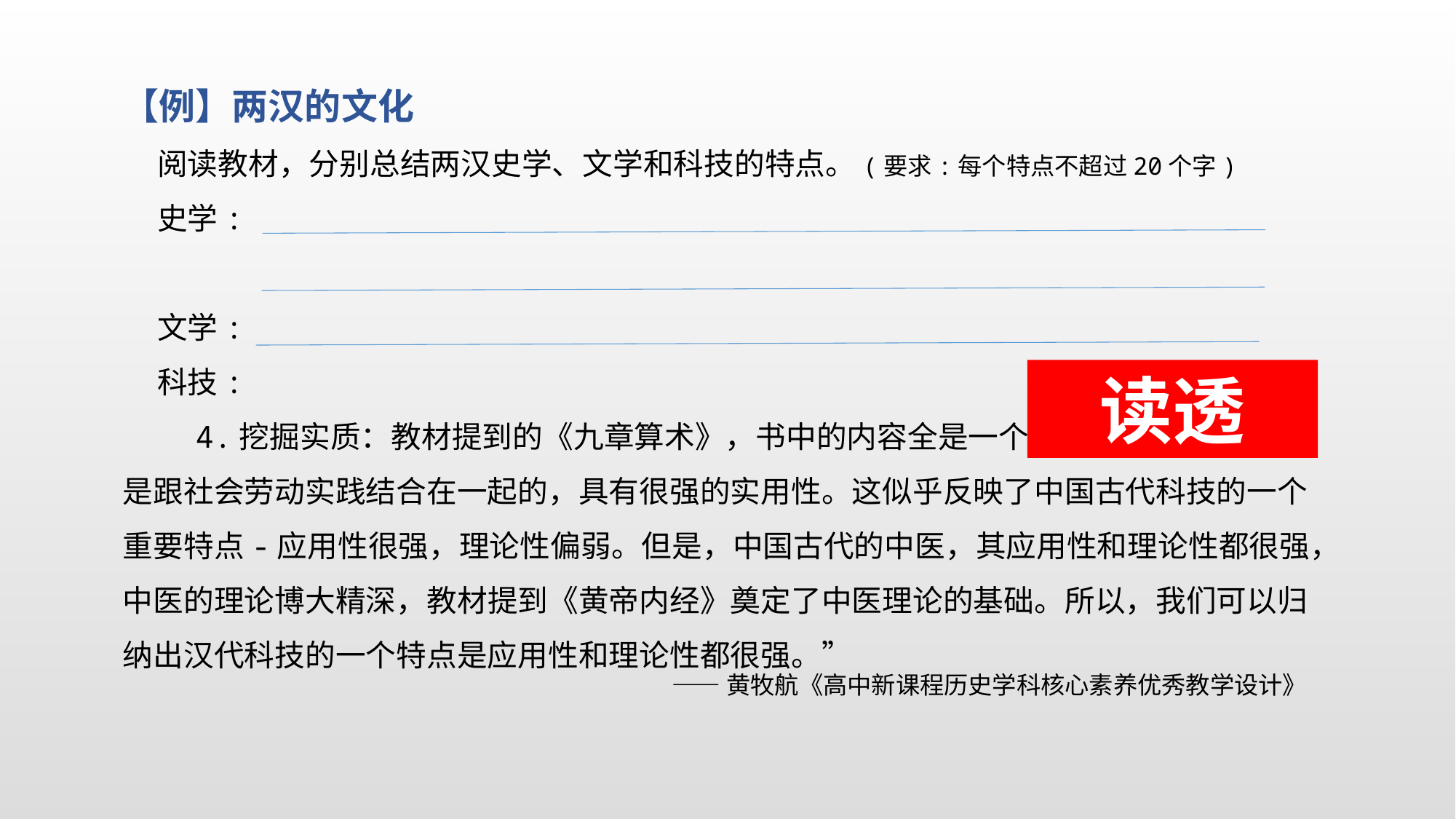

【例】两汉的文化
    阅读教材，分别总结两汉史学、文学和科技的特点。(要求:每个特点不超过20个字)
    史学:
    文学:
    科技:
    4.挖掘实质：教材提到的《九章算术》，书中的内容全是一个个具体的生产案例，是跟社会劳动实践结合在一起的，具有很强的实用性。这似乎反映了中国古代科技的一个重要特点-应用性很强，理论性偏弱。但是，中国古代的中医，其应用性和理论性都很强，中医的理论博大精深，教材提到《黄帝内经》奠定了中医理论的基础。所以，我们可以归纳出汉代科技的一个特点是应用性和理论性都很强。”
读透
——黄牧航《高中新课程历史学科核心素养优秀教学设计》